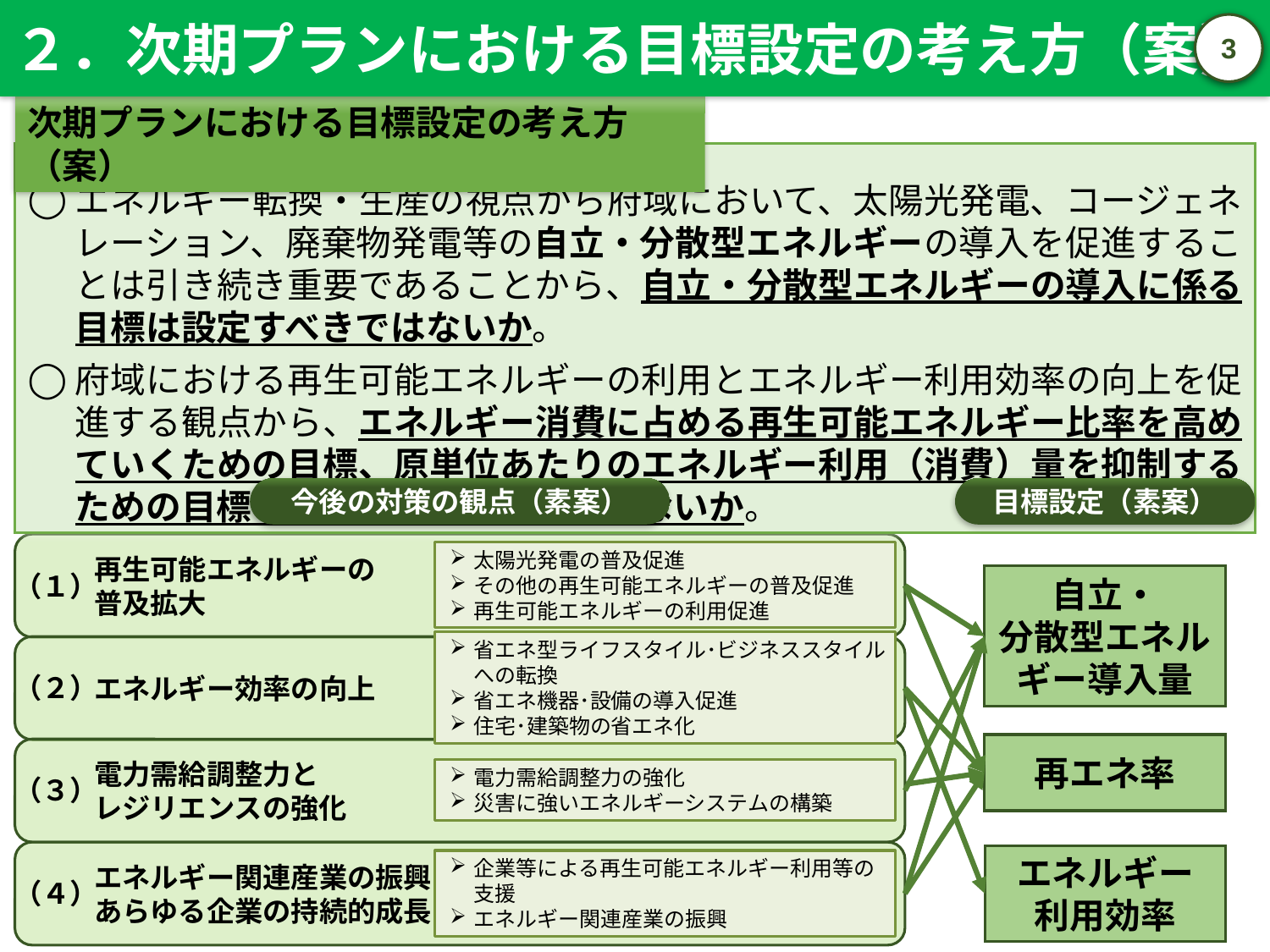

２．次期プランにおける目標設定の考え方（案）
3
次期プランにおける目標設定の考え方（案）
エネルギー転換・生産の視点から府域において、太陽光発電、コージェネレーション、廃棄物発電等の自立・分散型エネルギーの導入を促進することは引き続き重要であることから、自立・分散型エネルギーの導入に係る目標は設定すべきではないか。
府域における再生可能エネルギーの利用とエネルギー利用効率の向上を促進する観点から、エネルギー消費に占める再生可能エネルギー比率を高めていくための目標、原単位あたりのエネルギー利用（消費）量を抑制するための目標を新たに設定すべきではないか。
今後の対策の観点（素案）
目標設定（素案）
（１）
再生可能エネルギーの
普及拡大
太陽光発電の普及促進
その他の再生可能エネルギーの普及促進
再生可能エネルギーの利用促進
自立・
分散型エネルギー導入量
エネルギー効率の向上
（２）
省エネ型ライフスタイル･ビジネススタイルへの転換
省エネ機器･設備の導入促進
住宅･建築物の省エネ化
再エネ率
（３）
電力需給調整力と
レジリエンスの強化
電力需給調整力の強化
災害に強いエネルギーシステムの構築
エネルギー関連産業の振興と
あらゆる企業の持続的成長
（４）
エネルギー
利用効率
企業等による再生可能エネルギー利用等の支援
エネルギー関連産業の振興